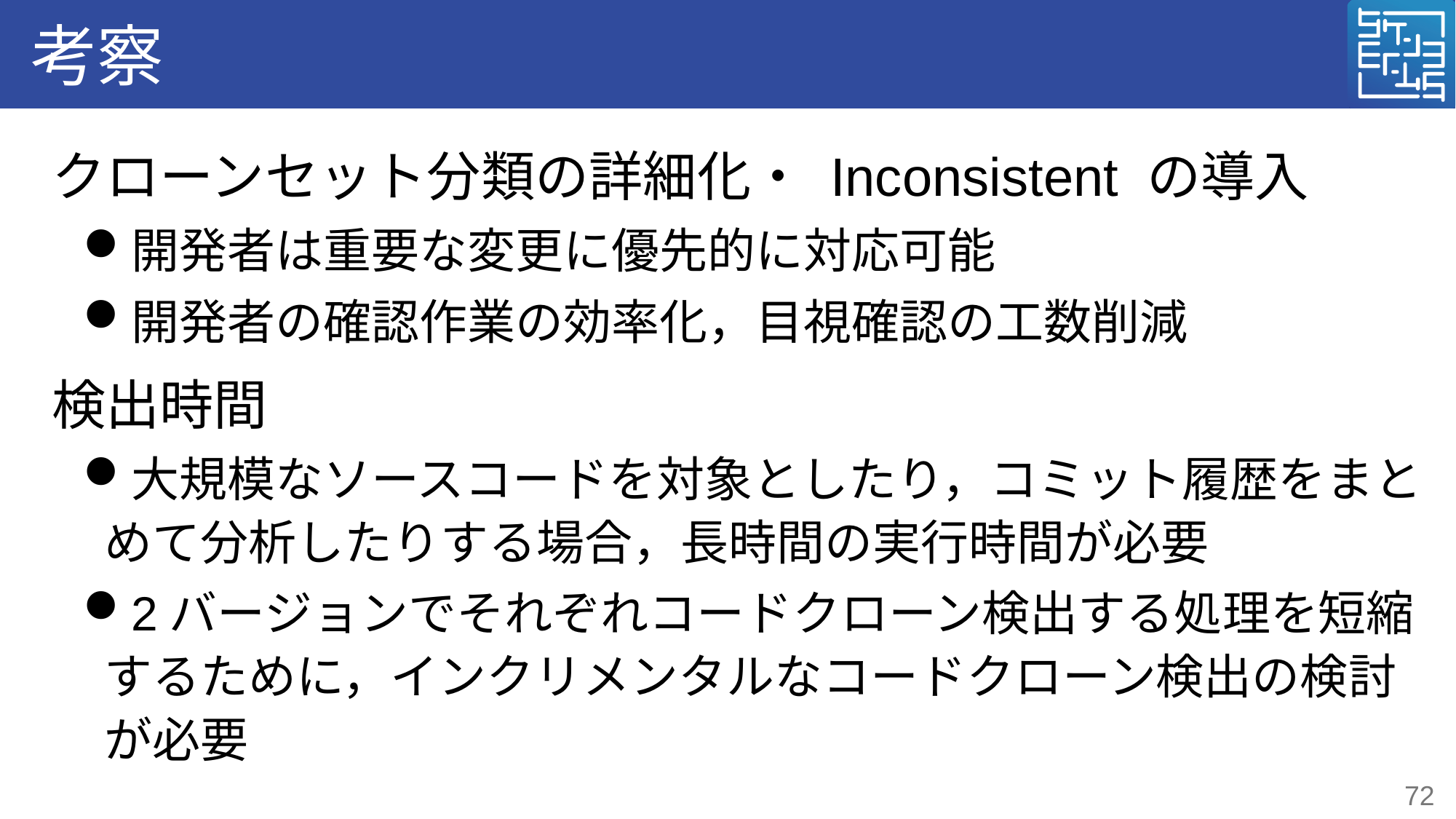

# 考察
クローンセット分類の詳細化・ Inconsistent の導入
開発者は重要な変更に優先的に対応可能
開発者の確認作業の効率化，目視確認の工数削減
検出時間
大規模なソースコードを対象としたり，コミット履歴をまとめて分析したりする場合，長時間の実行時間が必要
2バージョンでそれぞれコードクローン検出する処理を短縮するために，インクリメンタルなコードクローン検出の検討が必要
72